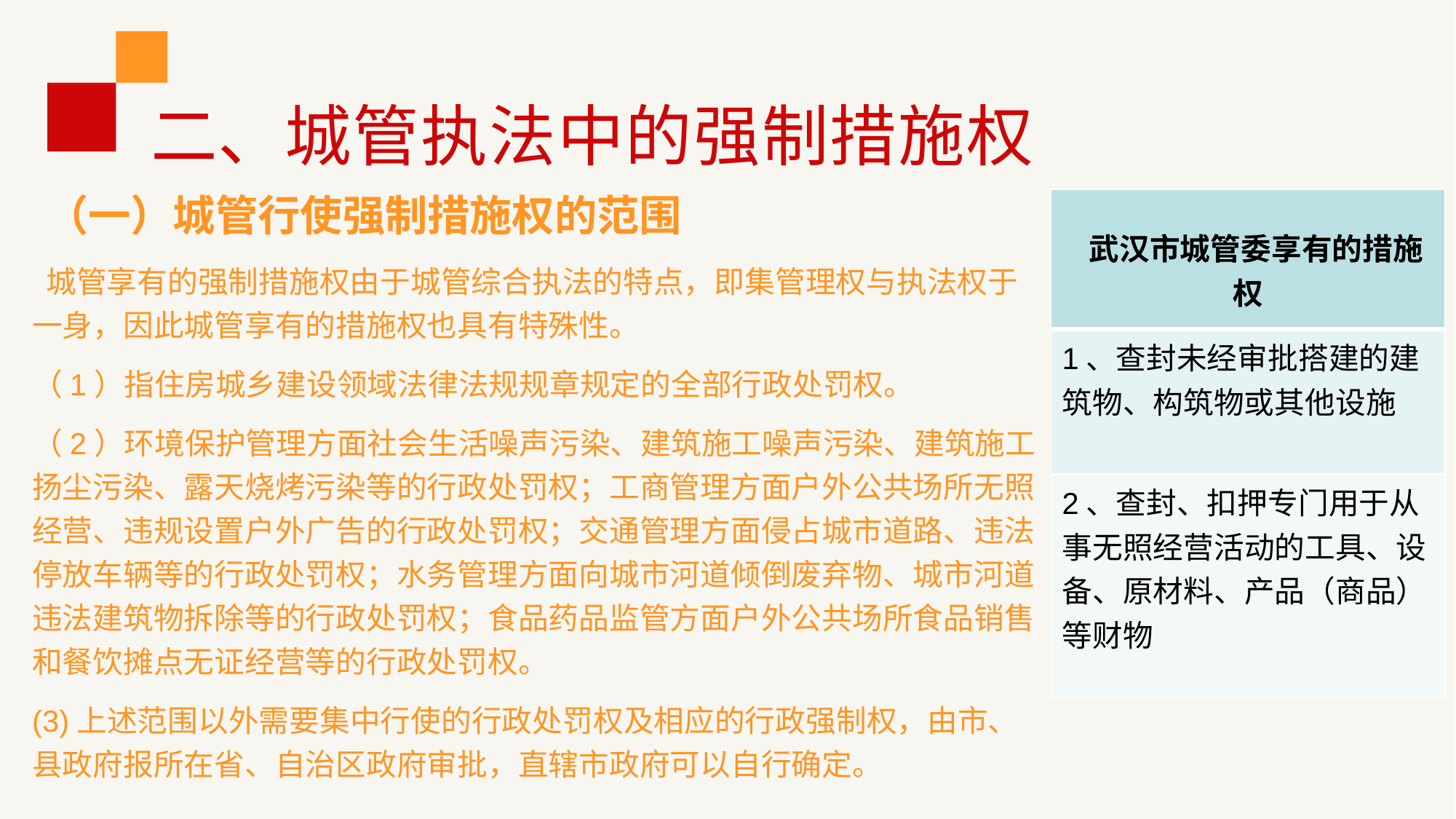

# 二、城管执法中的强制措施权
 （一）城管行使强制措施权的范围
 城管享有的强制措施权由于城管综合执法的特点，即集管理权与执法权于一身，因此城管享有的措施权也具有特殊性。
（1）指住房城乡建设领域法律法规规章规定的全部行政处罚权。
（2）环境保护管理方面社会生活噪声污染、建筑施工噪声污染、建筑施工扬尘污染、露天烧烤污染等的行政处罚权；工商管理方面户外公共场所无照经营、违规设置户外广告的行政处罚权；交通管理方面侵占城市道路、违法停放车辆等的行政处罚权；水务管理方面向城市河道倾倒废弃物、城市河道违法建筑物拆除等的行政处罚权；食品药品监管方面户外公共场所食品销售和餐饮摊点无证经营等的行政处罚权。
(3)上述范围以外需要集中行使的行政处罚权及相应的行政强制权，由市、县政府报所在省、自治区政府审批，直辖市政府可以自行确定。
| 武汉市城管委享有的措施权 |
| --- |
| 1、查封未经审批搭建的建筑物、构筑物或其他设施 |
| 2、查封、扣押专门用于从事无照经营活动的工具、设备、原材料、产品（商品）等财物 |